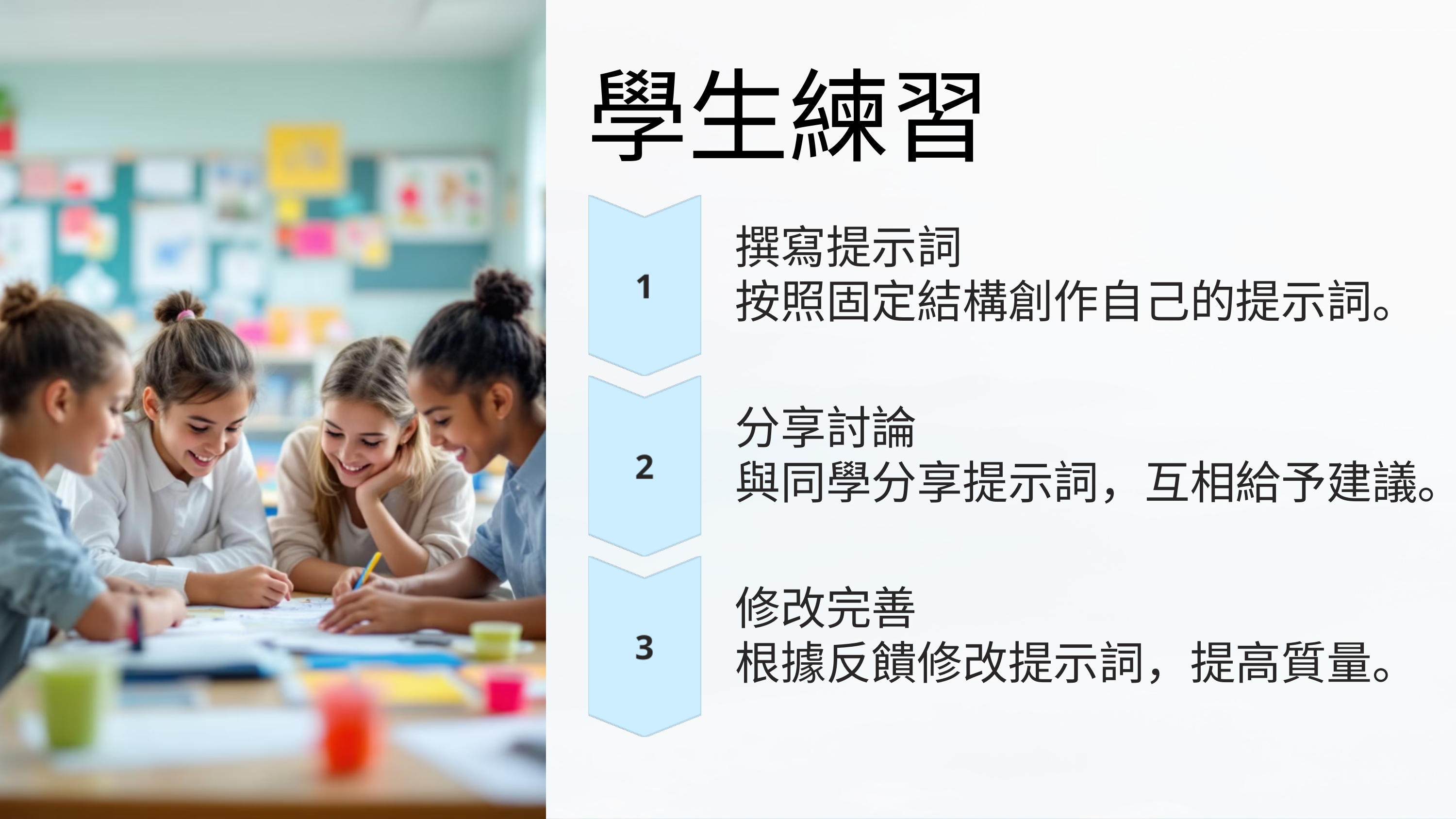

學生練習

撰寫提示詞
按照固定結構創作自己的提示詞。

分享討論
與同學分享提示詞，互相給予建議。

修改完善
根據反饋修改提示詞，提高質量。